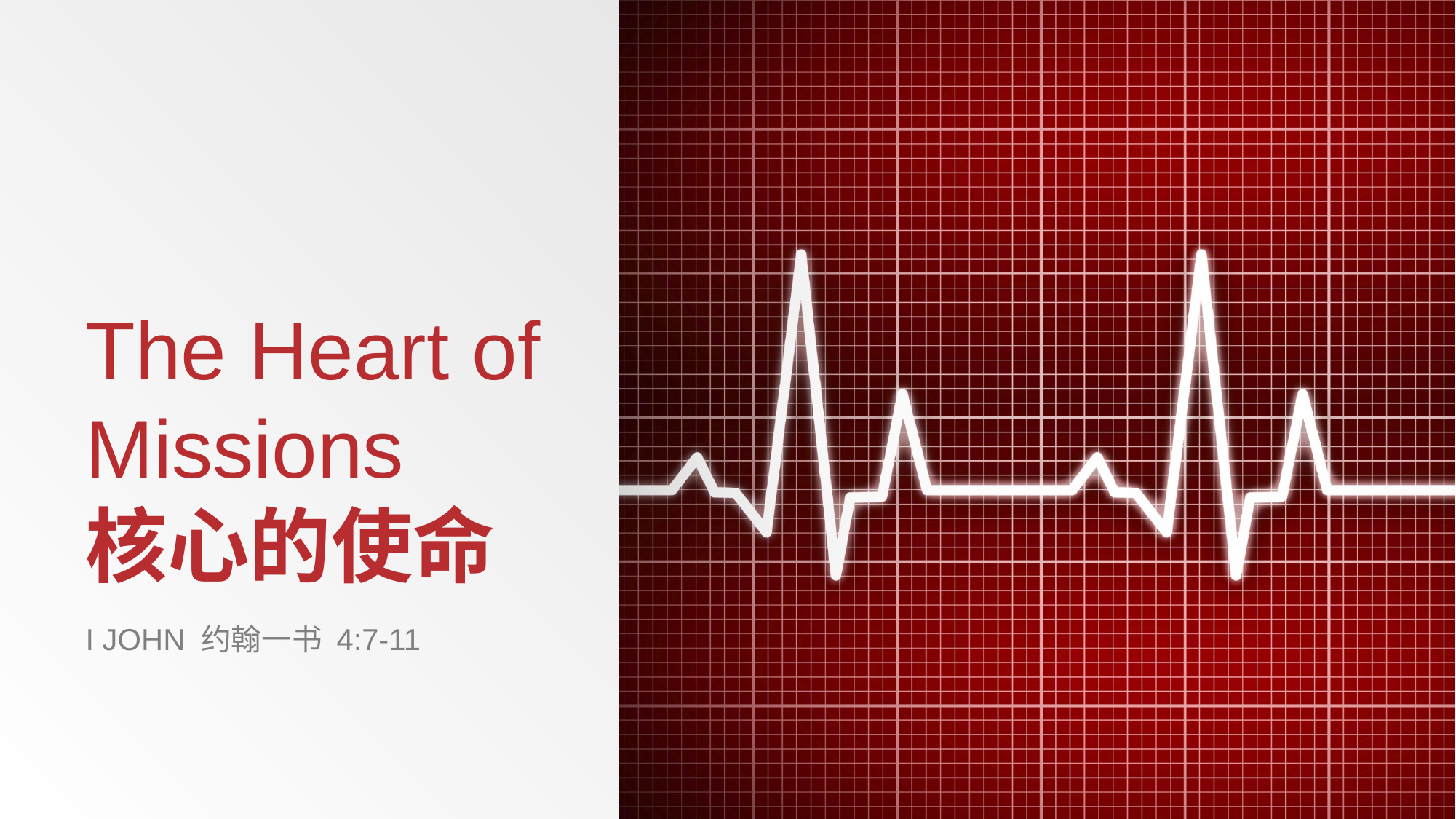

# The Heart of Missions 核心的使命
I John 约翰一书 4:7-11